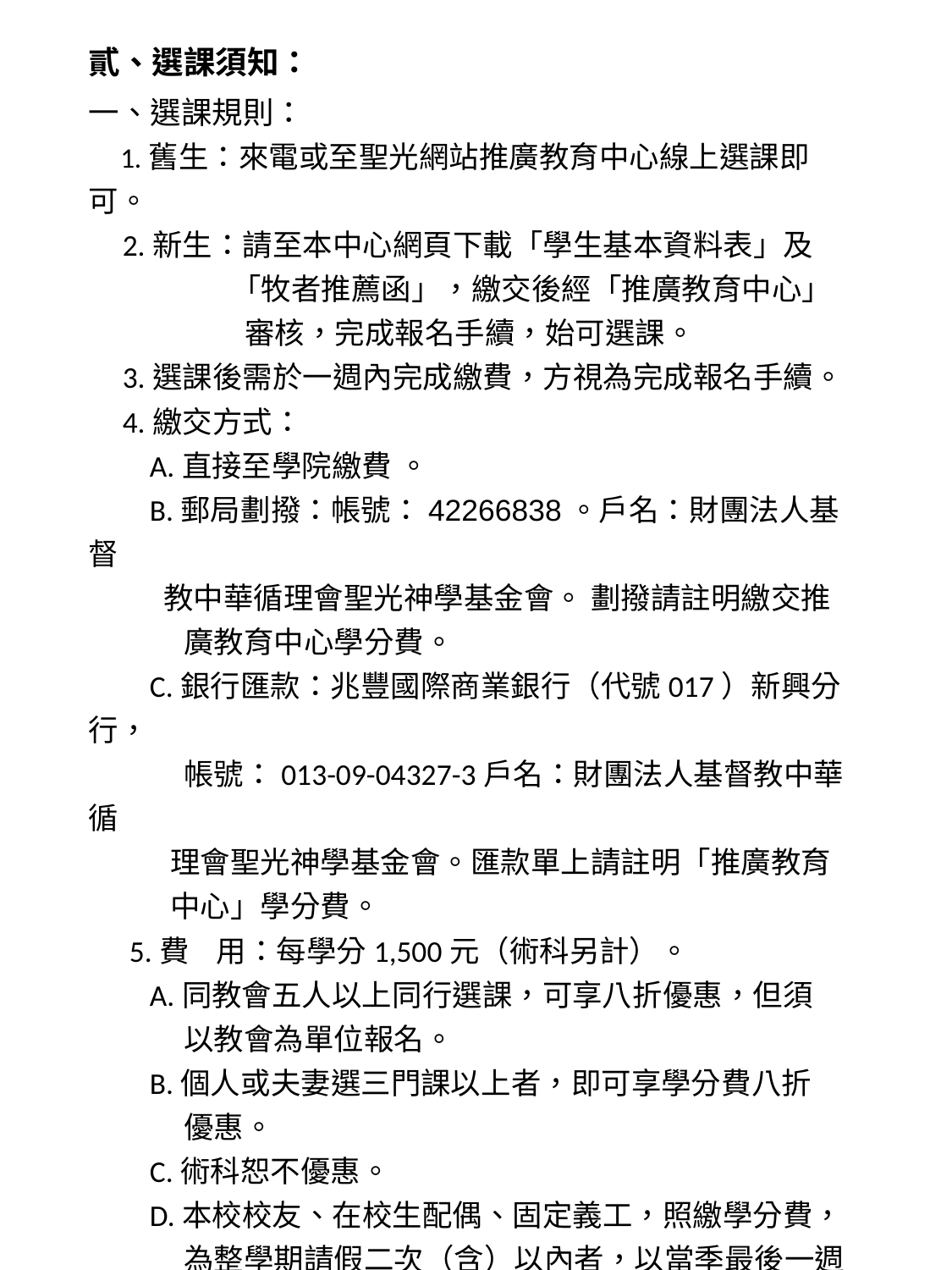

貳、選課須知：
一、選課規則：
     1.舊生：來電或至聖光網站推廣教育中心線上選課即可。
     2.新生：請至本中心網頁下載「學生基本資料表」及
                    「牧者推薦函」，繳交後經「推廣教育中心」
                      審核，完成報名手續，始可選課。
     3.選課後需於一週內完成繳費，方視為完成報名手續。
     4.繳交方式：
         A.直接至學院繳費 。
         B.郵局劃撥：帳號：42266838。戶名：財團法人基督
          教中華循理會聖光神學基金會。 劃撥請註明繳交推
             廣教育中心學分費。
         C.銀行匯款：兆豐國際商業銀行（代號017）新興分行，
             帳號：013-09-04327-3戶名：財團法人基督教中華循
           理會聖光神學基金會。匯款單上請註明「推廣教育
           中心」學分費。
      5.費    用：每學分1,500元（術科另計）。
         A.同教會五人以上同行選課，可享八折優惠，但須
             以教會為單位報名。
         B.個人或夫妻選三門課以上者，即可享學分費八折
             優惠。
         C.術科恕不優惠。
         D.本校校友、在校生配偶、固定義工，照繳學分費，
             為整學期請假二次（含）以內者，以當季最後一週
             將全額退費。（優惠辦法以現行公告為準）
　  6.上課第一天，請攜帶學生證加蓋註冊章，上課教室將
           於大廳張貼公告。